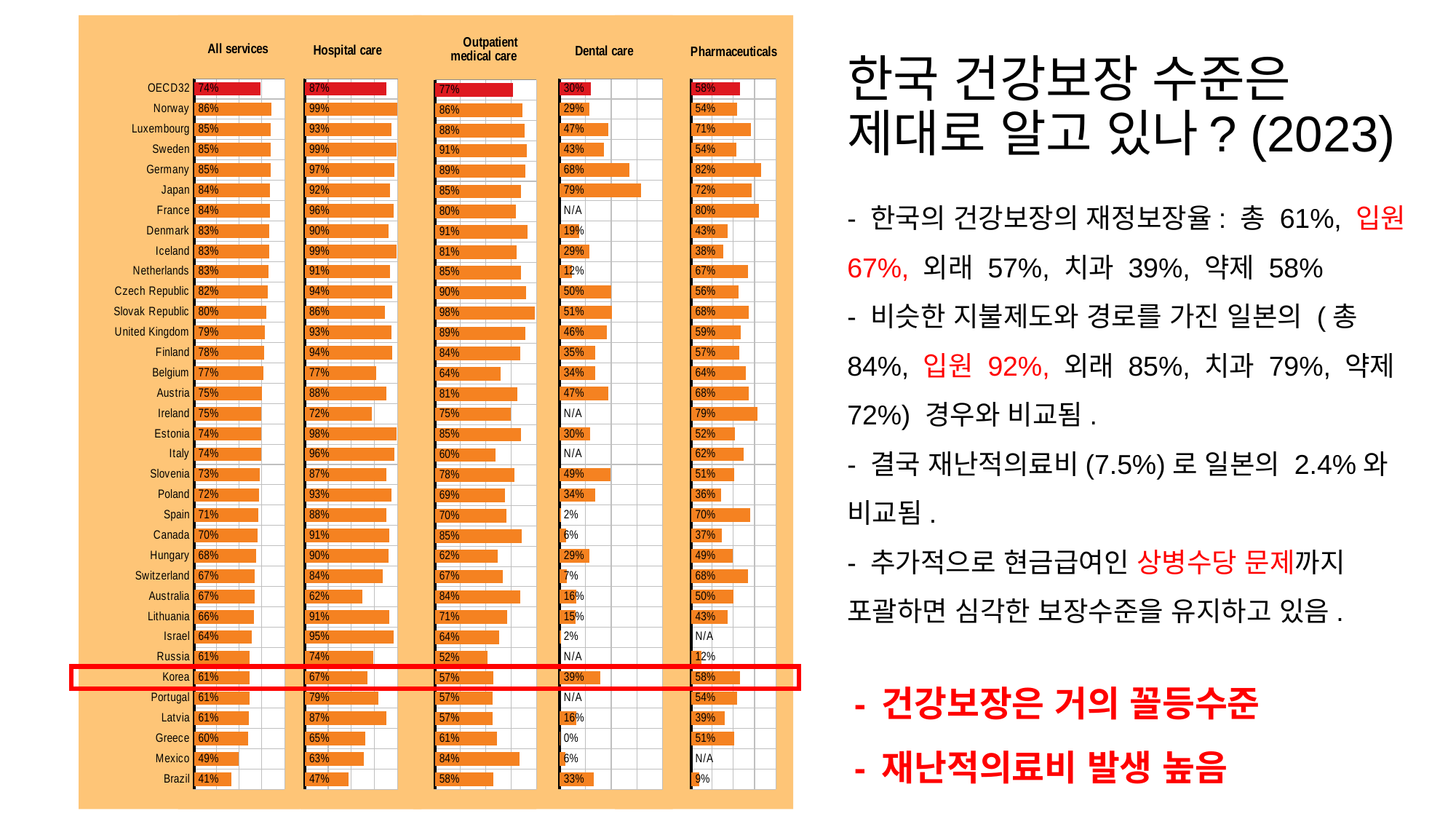

### Chart: All services

| Category | Total |
|---|---|
| OECD32 | 0.737088487960363 |
| Norway | 0.858200626975946 |
| Luxembourg | 0.849577933156431 |
| Sweden | 0.84884659609634 |
| Germany | 0.846030675880667 |
| Japan | 0.837709483933162 |
| France | 0.83708048263949 |
| Denmark | 0.832896441869461 |
| Iceland | 0.828887853382772 |
| Netherlands | 0.826418988648091 |
| Czech Republic | 0.81801336140538 |
| Slovak Republic | 0.797933949118523 |
| United Kingdom | 0.785133465756822 |
| Finland | 0.77821891307595 |
| Belgium | 0.768070408384779 |
| Austria | 0.752331339325922 |
| Ireland | 0.745780162908727 |
| Estonia | 0.744927690957128 |
| Italy | 0.739193167105746 |
| Slovenia | 0.727847967776306 |
| Poland | 0.717769082254809 |
| Spain | 0.706195325273827 |
| Canada | 0.701674723977592 |
| Hungary | 0.683256703501032 |
| Switzerland | 0.667641973621342 |
| Australia | 0.666049495987939 |
| Lithuania | 0.663824752319473 |
| Israel | 0.638825550860737 |
| Russia | 0.611519152346354 |
| Korea | 0.609808459668691 |
| Portugal | 0.609763172140177 |
| Latvia | 0.608269219621694 |
| Greece | 0.597576403023427 |
| Mexico | 0.493077244083218 |
| Brazil | 0.408756976803976 |

### Chart:  Hospital care

| Category | Hospital care |
|---|---|
| OECD32 | 0.874406580326268 |
| Norway | 0.992442318810112 |
| Luxembourg | 0.932903670490761 |
| Sweden | 0.987456141945571 |
| Germany | 0.966776139922096 |
| Japan | 0.916164698125583 |
| France | 0.957160196150376 |
| Denmark | 0.904511231357617 |
| Iceland | 0.99104824700102 |
| Netherlands | 0.913438760484026 |
| Czech Republic | 0.941566303077205 |
| Slovak Republic | 0.860553262967069 |
| United Kingdom | 0.93410005707152 |
| Finland | 0.939671719899066 |
| Belgium | 0.767716689515526 |
| Austria | 0.876393156695257 |
| Ireland | 0.71995324720333 |
| Estonia | 0.983694769970273 |
| Italy | 0.96325565848534 |
| Slovenia | 0.873656130106389 |
| Poland | 0.933625663764809 |
| Spain | 0.876555804501223 |
| Canada | 0.910018220185066 |
| Hungary | 0.902794621206979 |
| Switzerland | 0.837150391021587 |
| Australia | 0.617426396620709 |
| Lithuania | 0.909592555683765 |
| Israel | 0.953394330528552 |
| Russia | 0.73969902896013 |
| Korea | 0.672341188951876 |
| Portugal | 0.790361005147042 |
| Latvia | 0.873823460547881 |
| Greece | 0.648218163363655 |
| Mexico | 0.633246369639284 |
| Brazil | 0.468731838879814 |

### Chart: Dental care

| Category | Dental care |
|---|---|
| OECD32 | 0.299651911341389 |
| Norway | 0.286934338952972 |
| Luxembourg | 0.473587701321041 |
| Sweden | 0.42842702491196 |
| Germany | 0.675748502994012 |
| Japan | 0.789722842791493 |
| France | 0.0 |
| Denmark | 0.190724656741814 |
| Iceland | 0.290252057421384 |
| Netherlands | 0.118455254363164 |
| Czech Republic | 0.497564218354204 |
| Slovak Republic | 0.508963209646617 |
| United Kingdom | 0.460154853675582 |
| Finland | 0.347487644451472 |
| Belgium | 0.341986078109524 |
| Austria | 0.468732933838857 |
| Ireland | 0.0 |
| Estonia | 0.298607774593129 |
| Italy | 0.0 |
| Slovenia | 0.494710537694961 |
| Poland | 0.341217010026813 |
| Spain | 0.0155350849233658 |
| Canada | 0.0607709098033693 |
| Hungary | 0.291279228611822 |
| Switzerland | 0.0673895365497419 |
| Australia | 0.16181636637409 |
| Lithuania | 0.151708555293939 |
| Israel | 0.0164024056861673 |
| Russia | 0.0 |
| Korea | 0.393875524944938 |
| Portugal | 0.0 |
| Latvia | 0.159680712827177 |
| Greece | 0.0028508106847078 |
| Mexico | 0.0556677419705891 |
| Brazil | 0.331798127988706 |

### Chart: Pharmaceuticals

| Category | Pharmaceuticals |
|---|---|
| OECD32 | 0.577288334720899 |
| Norway | 0.540182996568814 |
| Luxembourg | 0.705945127008526 |
| Sweden | 0.536225092320093 |
| Germany | 0.823269234091812 |
| Japan | 0.716029904099964 |
| France | 0.801696824435455 |
| Denmark | 0.428125126887638 |
| Iceland | 0.380160890229869 |
| Netherlands | 0.671711292200233 |
| Czech Republic | 0.559173557959405 |
| Slovak Republic | 0.684927706671125 |
| United Kingdom | 0.587606485564482 |
| Finland | 0.570362759540797 |
| Belgium | 0.643060951950605 |
| Austria | 0.683491253459005 |
| Ireland | 0.787249849786166 |
| Estonia | 0.520850838998803 |
| Italy | 0.618892857142857 |
| Slovenia | 0.510961103509899 |
| Poland | 0.358715475679104 |
| Spain | 0.701607498086312 |
| Canada | 0.365336252246495 |
| Hungary | 0.493866336564646 |
| Switzerland | 0.676279708047488 |
| Australia | 0.499496186078697 |
| Lithuania | 0.432721368086744 |
| Israel | 0.0 |
| Russia | 0.120427591553579 |
| Korea | 0.575625899976602 |
| Portugal | 0.540644558840658 |
| Latvia | 0.393974589536084 |
| Greece | 0.5104583160586 |
| Mexico | 0.0 |
| Brazil | 0.0927659551122106 |

### Chart: Outpatient
medical care

| Category | Outpatient medical care |
|---|---|
| OECD32 | 0.771352105187033 |
| Norway | 0.862420441636451 |
| Luxembourg | 0.882160582212796 |
| Sweden | 0.906013035031648 |
| Germany | 0.891287803586791 |
| Japan | 0.847622117404805 |
| France | 0.798103540523408 |
| Denmark | 0.910663202514888 |
| Iceland | 0.808114735425059 |
| Netherlands | 0.845743534482759 |
| Czech Republic | 0.90190720051099 |
| Slovak Republic | 0.983863688947635 |
| United Kingdom | 0.893877816362992 |
| Finland | 0.843950147108605 |
| Belgium | 0.64476308224174 |
| Austria | 0.811500095795079 |
| Ireland | 0.746375397590397 |
| Estonia | 0.845534549434702 |
| Italy | 0.596097804668202 |
| Slovenia | 0.782758060700352 |
| Poland | 0.692086249524258 |
| Spain | 0.704634963507659 |
| Canada | 0.853889685476269 |
| Hungary | 0.616169627704611 |
| Switzerland | 0.671606243604941 |
| Australia | 0.838945258104044 |
| Lithuania | 0.714761174495314 |
| Israel | 0.63523788226086 |
| Russia | 0.516563166759303 |
| Korea | 0.57285111015384 |
| Portugal | 0.567663842515789 |
| Latvia | 0.566047470226438 |
| Greece | 0.610579372954176 |
| Mexico | 0.836037649277557 |
| Brazil | 0.576342338268323 |
한국 건강보장 수준은 제대로 알고 있나? (2023)
# - 한국의 건강보장의 재정보장율: 총 61%, 입원 67%, 외래 57%, 치과 39%, 약제 58% - 비슷한 지불제도와 경로를 가진 일본의 (총 84%, 입원 92%, 외래 85%, 치과 79%, 약제 72%) 경우와 비교됨. - 결국 재난적의료비(7.5%)로 일본의 2.4%와 비교됨. - 추가적으로 현금급여인 상병수당 문제까지 포괄하면 심각한 보장수준을 유지하고 있음.
- 건강보장은 거의 꼴등수준
- 재난적의료비 발생 높음